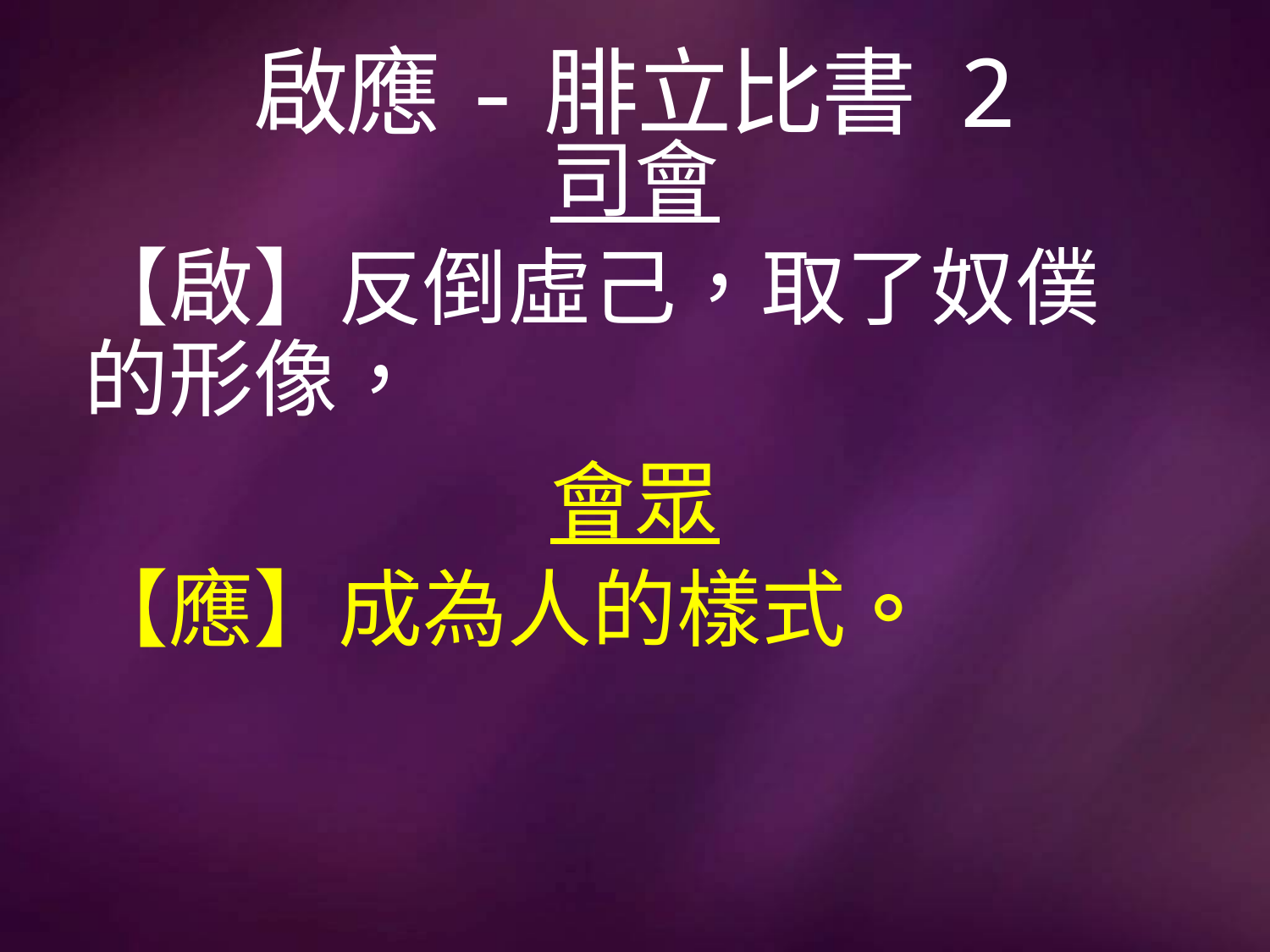

# 啟應-腓立比書 2
司會
【啟】反倒虛己，取了奴僕的形像，

會眾
【應】成為人的樣式。